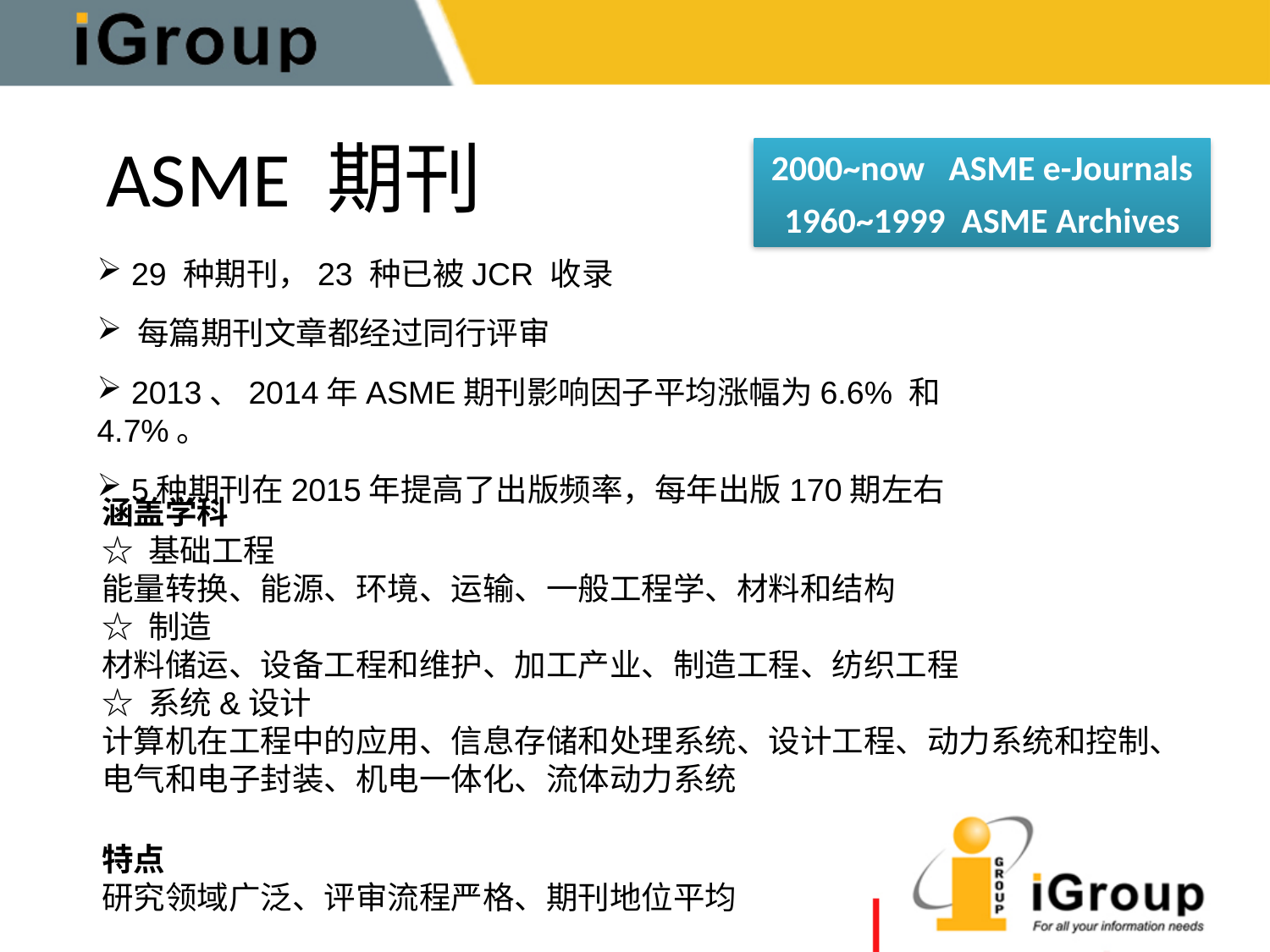

ASME 期刊
2000~now   ASME e-Journals
1960~1999  ASME Archives
 29 种期刊，23 种已被JCR 收录
 每篇期刊文章都经过同行评审
 2013、2014年ASME期刊影响因子平均涨幅为6.6% 和4.7%。
 5种期刊在2015年提高了出版频率，每年出版170期左右

涵盖学科
☆ 基础工程
能量转换、能源、环境、运输、一般工程学、材料和结构
☆ 制造
材料储运、设备工程和维护、加工产业、制造工程、纺织工程
☆ 系统&设计
计算机在工程中的应用、信息存储和处理系统、设计工程、动力系统和控制、电气和电子封装、机电一体化、流体动力系统

特点
研究领域广泛、评审流程严格、期刊地位平均